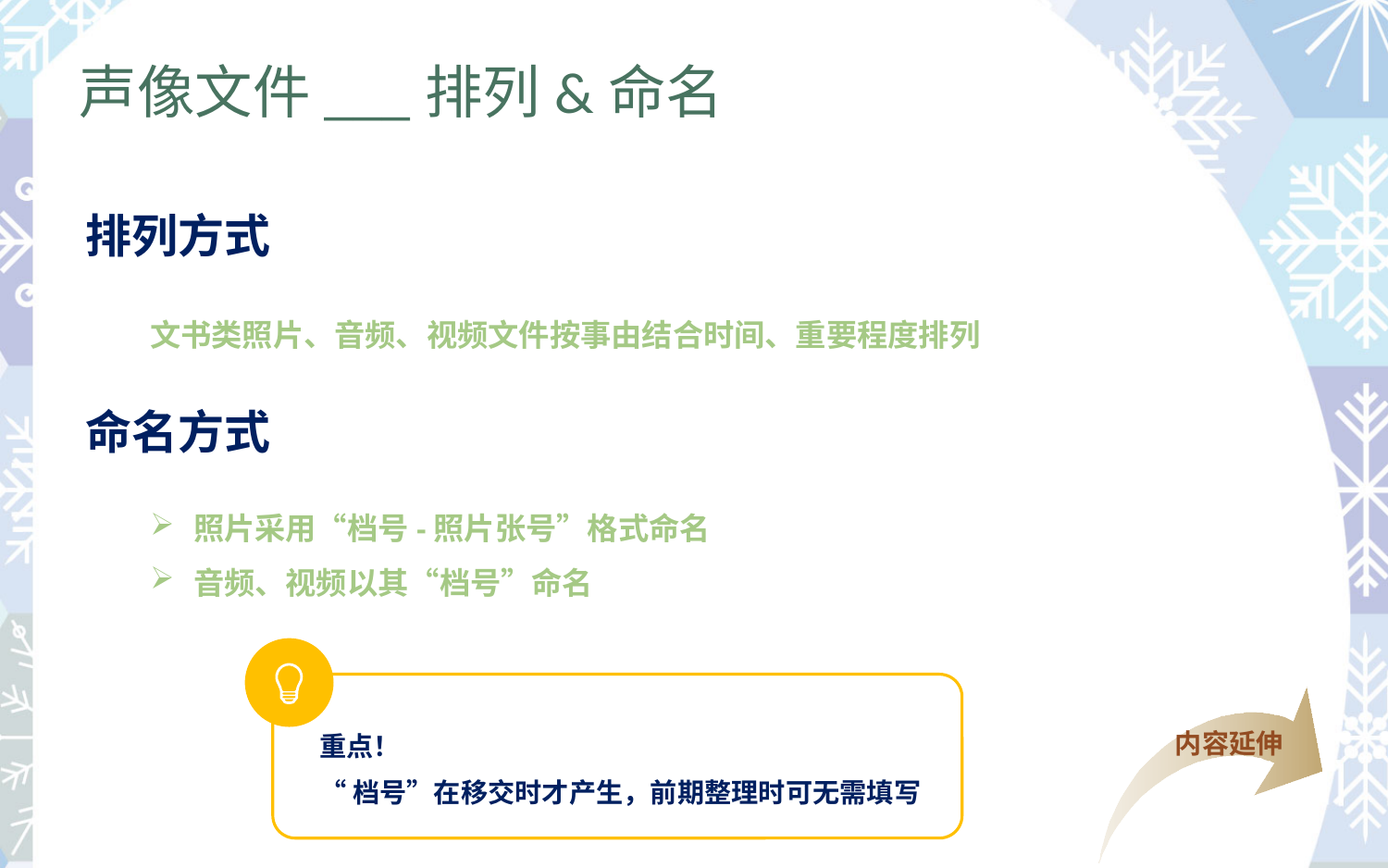

声像文件___排列&命名
排列方式
文书类照片、音频、视频文件按事由结合时间、重要程度排列
命名方式
照片采用“档号-照片张号”格式命名
音频、视频以其“档号”命名

         内容延伸
重点！
“档号”在移交时才产生，前期整理时可无需填写